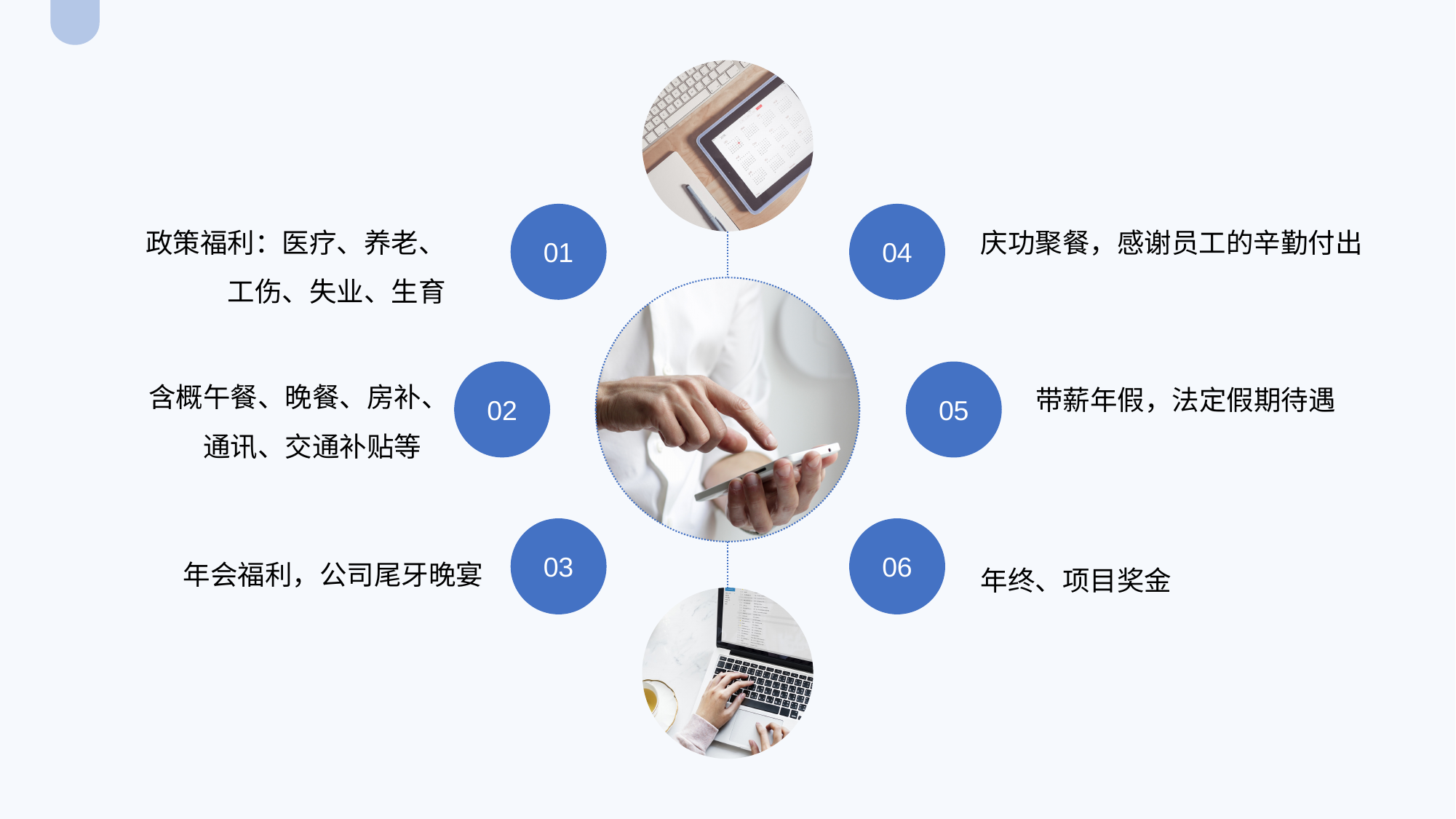

政策福利：医疗、养老、工伤、失业、生育
01
04
庆功聚餐，感谢员工的辛勤付出
含概午餐、晚餐、房补、通讯、交通补贴等
02
05
带薪年假，法定假期待遇
03
06
年会福利，公司尾牙晚宴
年终、项目奖金